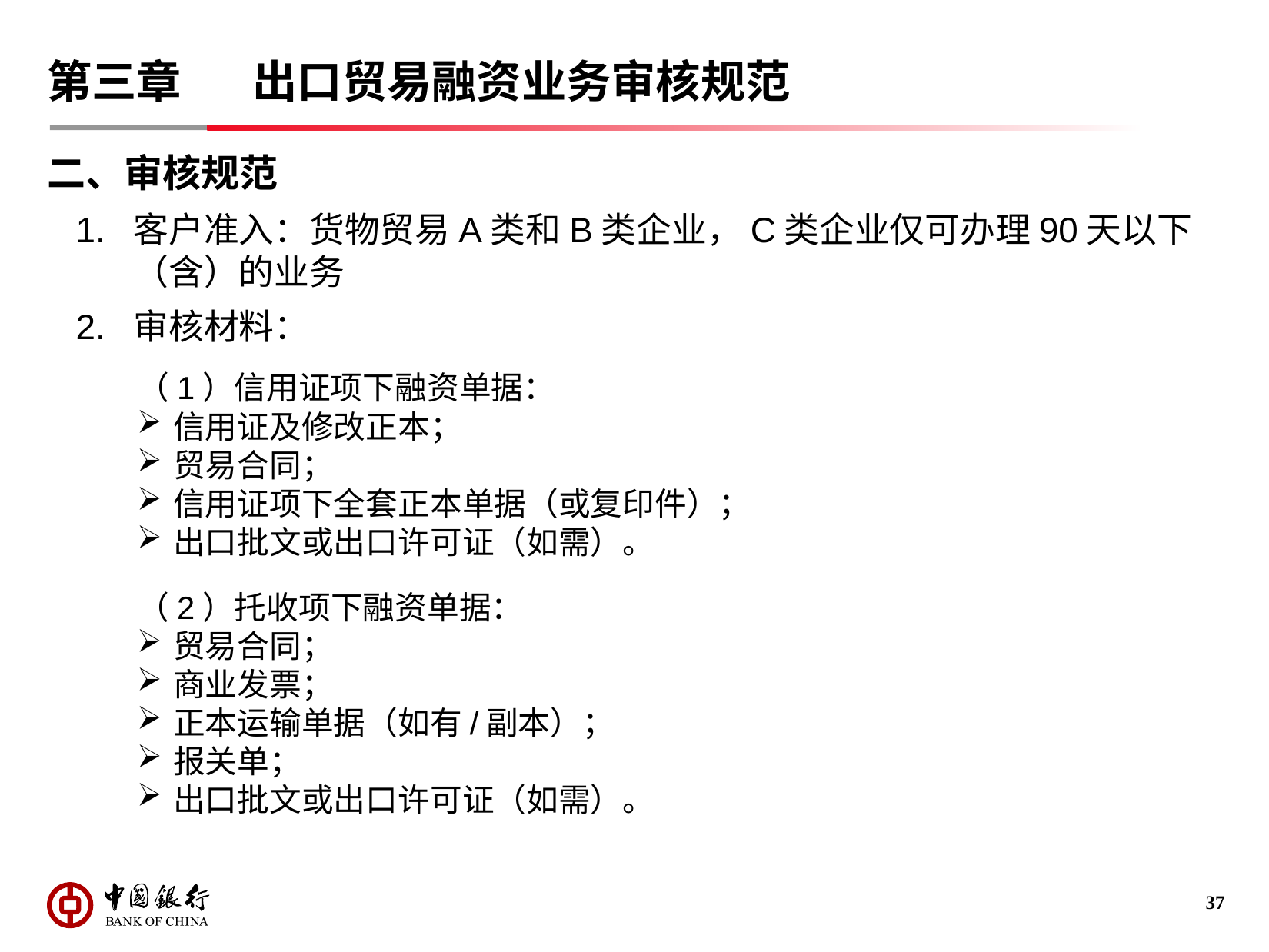

第三章       出口贸易融资业务审核规范
二、审核规范
客户准入：货物贸易A类和B类企业，C类企业仅可办理90天以下（含）的业务
审核材料：

（1）信用证项下融资单据：
信用证及修改正本；
贸易合同；
信用证项下全套正本单据（或复印件）；
出口批文或出口许可证（如需）。
（2）托收项下融资单据：
贸易合同；
商业发票；
正本运输单据（如有/副本）；
报关单；
出口批文或出口许可证（如需）。

37